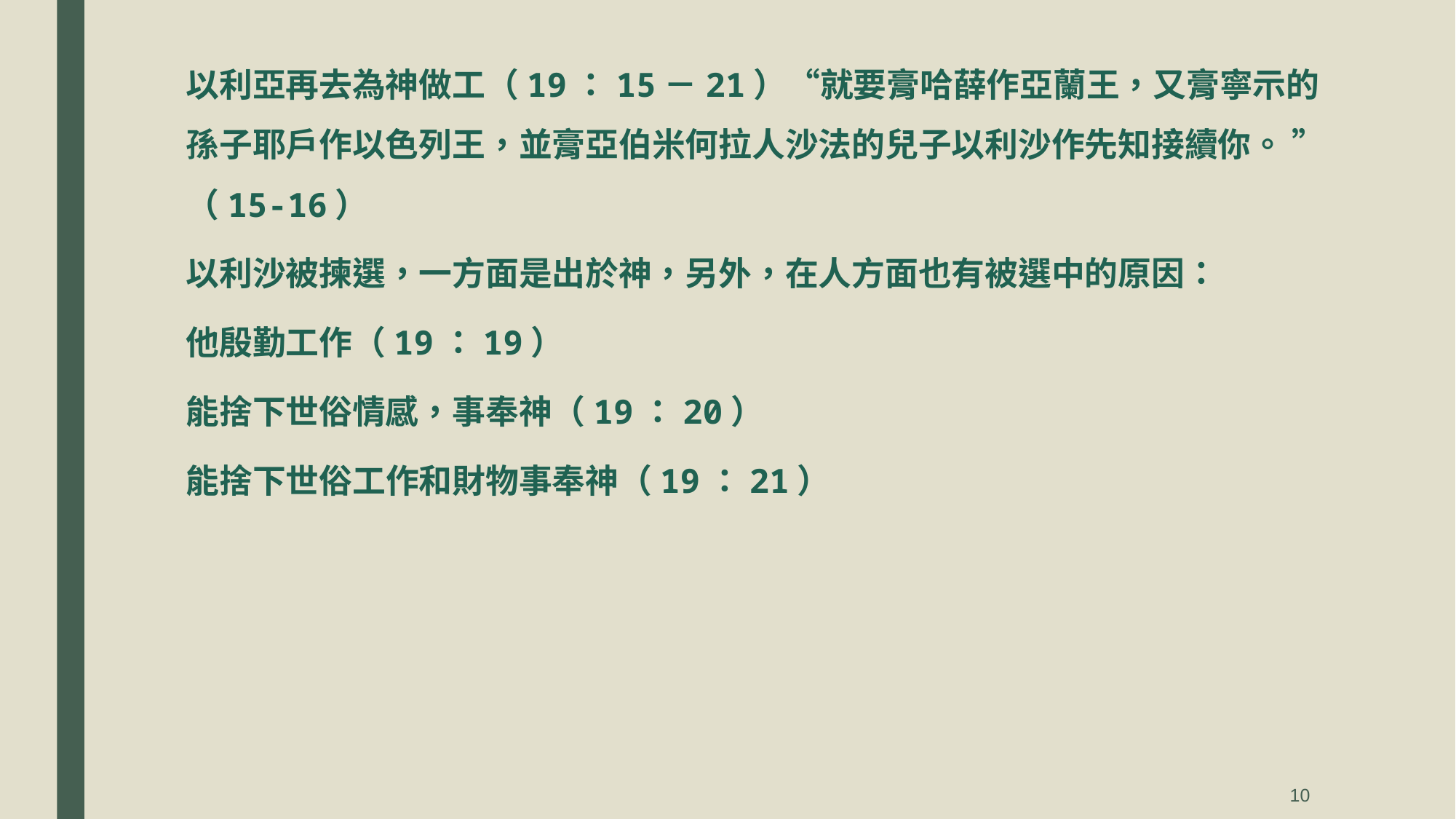

以利亞再去為神做工（19：15－21）“就要膏哈薛作亞蘭王，又膏寧示的孫子耶戶作以色列王，並膏亞伯米何拉人沙法的兒子以利沙作先知接續你。 ”（15-16）
以利沙被揀選，一方面是出於神，另外，在人方面也有被選中的原因：
他殷勤工作（19：19）
能捨下世俗情感，事奉神（19：20）
能捨下世俗工作和財物事奉神（19：21）

10